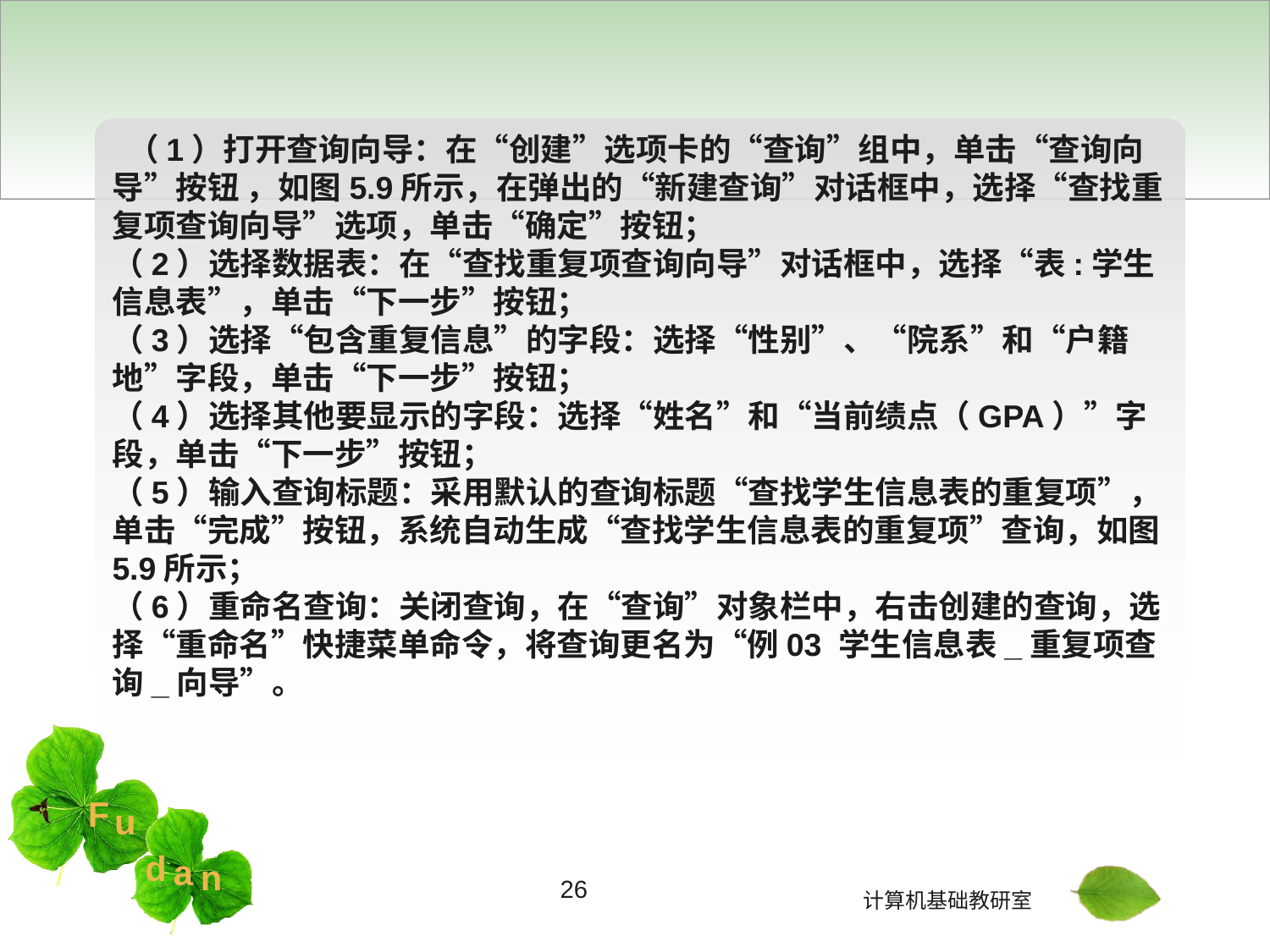

（1）打开查询向导：在“创建”选项卡的“查询”组中，单击“查询向导”按钮 ，如图5.9所示，在弹出的“新建查询”对话框中，选择“查找重复项查询向导”选项，单击“确定”按钮；
（2）选择数据表：在“查找重复项查询向导”对话框中，选择“表:学生信息表”，单击“下一步”按钮；
（3）选择“包含重复信息”的字段：选择“性别”、“院系”和“户籍地”字段，单击“下一步”按钮；
（4）选择其他要显示的字段：选择“姓名”和“当前绩点（GPA）”字段，单击“下一步”按钮；
（5）输入查询标题：采用默认的查询标题“查找学生信息表的重复项”，单击“完成”按钮，系统自动生成“查找学生信息表的重复项”查询，如图5.9所示；
（6）重命名查询：关闭查询，在“查询”对象栏中，右击创建的查询，选择“重命名”快捷菜单命令，将查询更名为“例03 学生信息表_重复项查询_向导”。
26